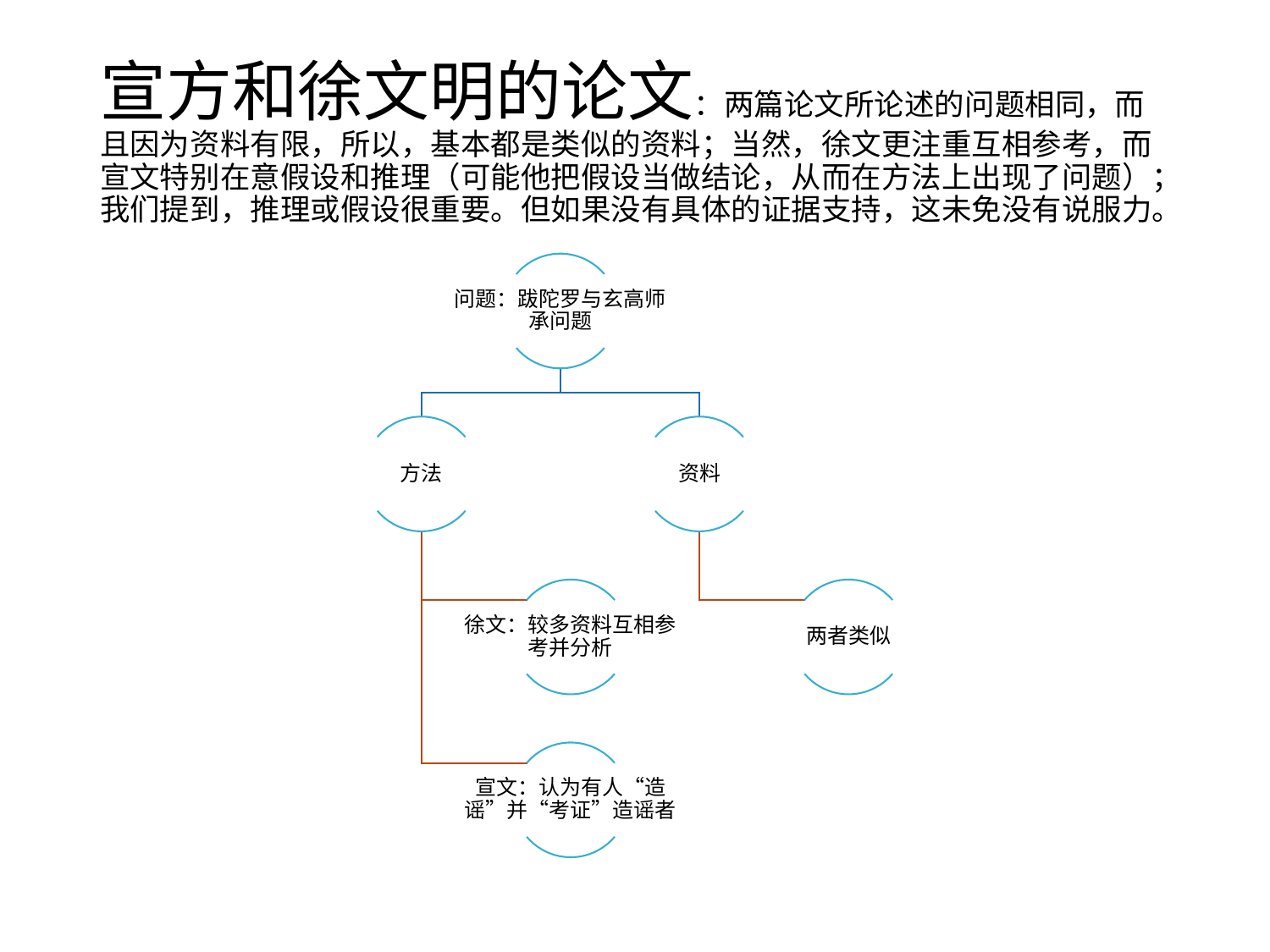

# 宣方和徐文明的论文：两篇论文所论述的问题相同，而且因为资料有限，所以，基本都是类似的资料；当然，徐文更注重互相参考，而宣文特别在意假设和推理（可能他把假设当做结论，从而在方法上出现了问题）；我们提到，推理或假设很重要。但如果没有具体的证据支持，这未免没有说服力。
问题：跋陀罗与玄高师承问题
方法
徐文：较多资料互相参考并分析
宣文：认为有人“造谣”并“考证”造谣者
资料
两者类似